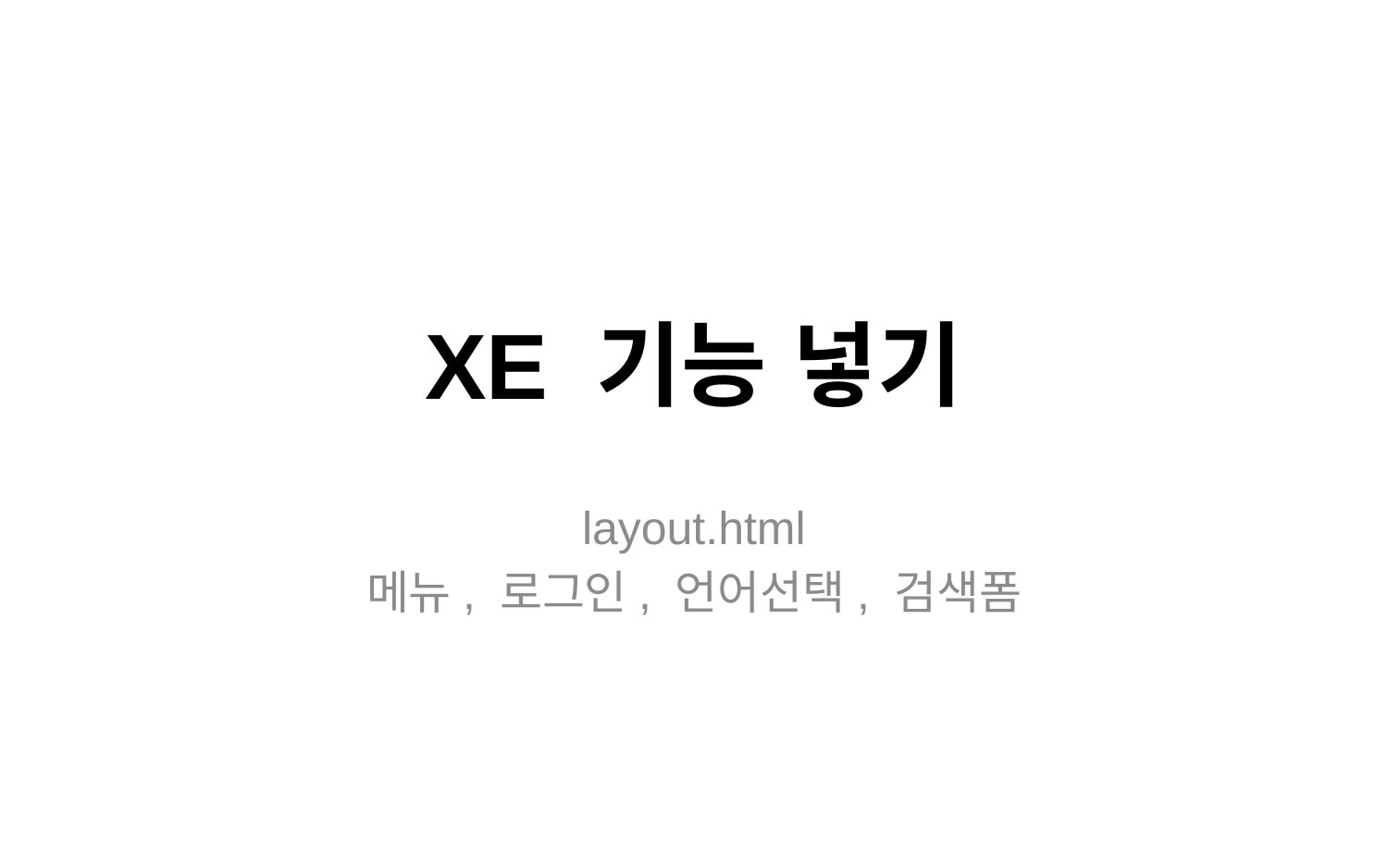

# XE 기능 넣기
layout.html
메뉴, 로그인, 언어선택, 검색폼